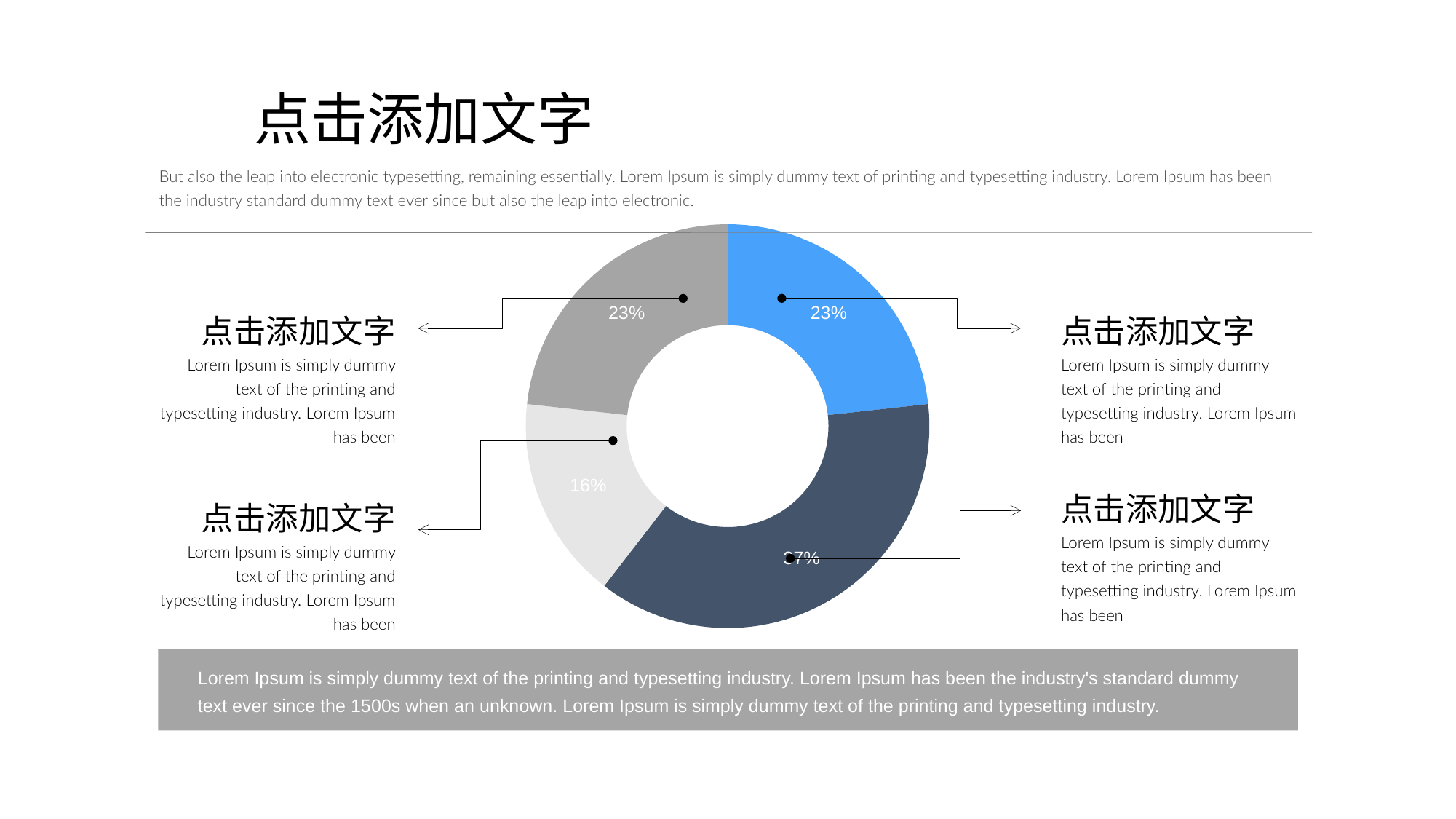

点击添加文字
But also the leap into electronic typesetting, remaining essentially. Lorem Ipsum is simply dummy text of printing and typesetting industry. Lorem Ipsum has been the industry standard dummy text ever since but also the leap into electronic.

### Chart

| Category | Sales |
|---|---|
| 1st Qtr | 2.0 |
| 2nd Qtr | 3.2 |
| 3rd Qtr | 1.4 |
| 4th Qtr | 2.0 |

点击添加文字
Lorem Ipsum is simply dummy text of the printing and typesetting industry. Lorem Ipsum has been
点击添加文字
Lorem Ipsum is simply dummy text of the printing and typesetting industry. Lorem Ipsum has been

点击添加文字
Lorem Ipsum is simply dummy text of the printing and typesetting industry. Lorem Ipsum has been
点击添加文字
Lorem Ipsum is simply dummy text of the printing and typesetting industry. Lorem Ipsum has been

Lorem Ipsum is simply dummy text of the printing and typesetting industry. Lorem Ipsum has been the industry's standard dummy text ever since the 1500s when an unknown. Lorem Ipsum is simply dummy text of the printing and typesetting industry.